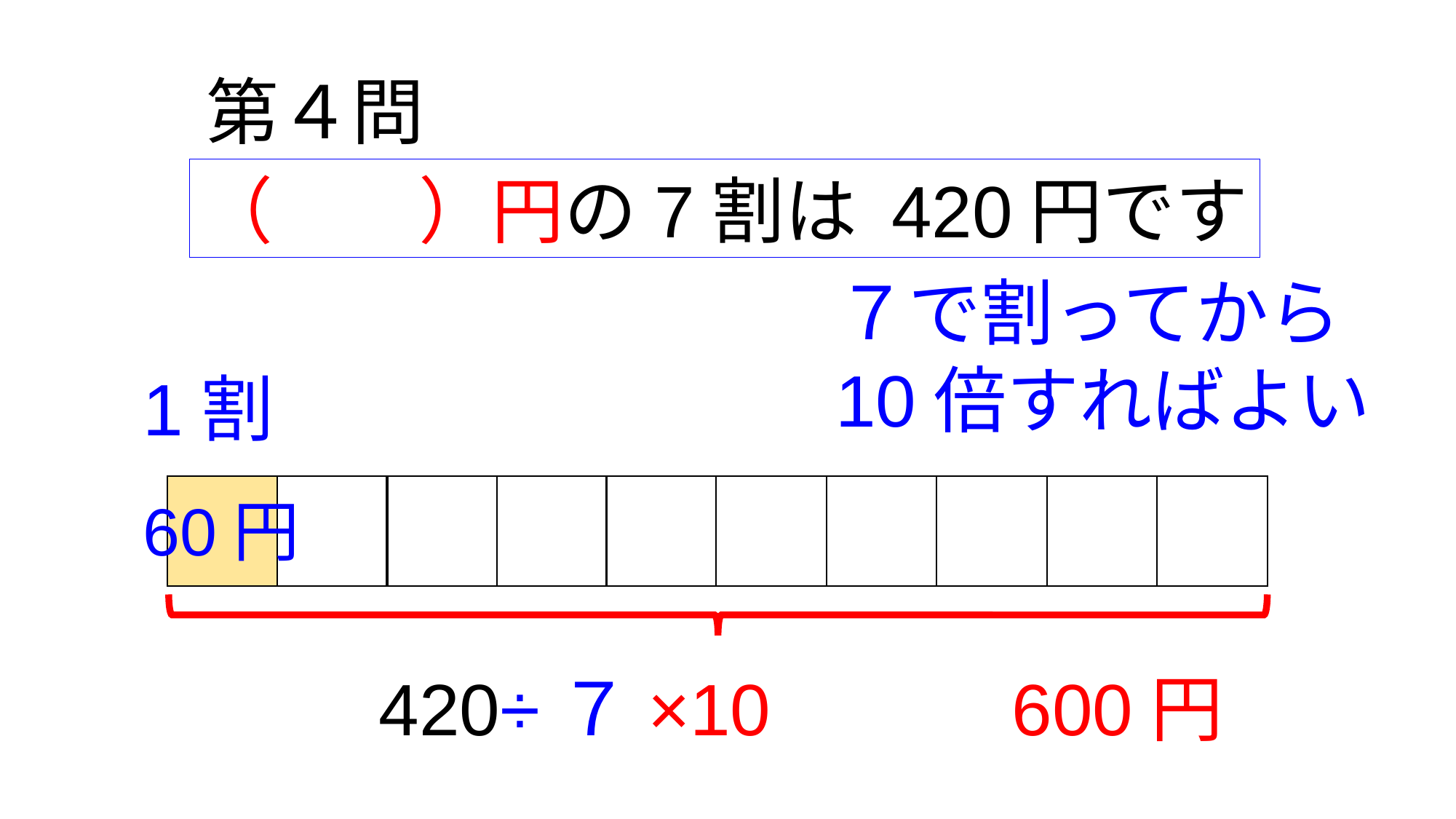

第４問

（　　）円の7割は 420円です
７で割ってから
10倍すればよい
1割

60円
600円
420÷７×10